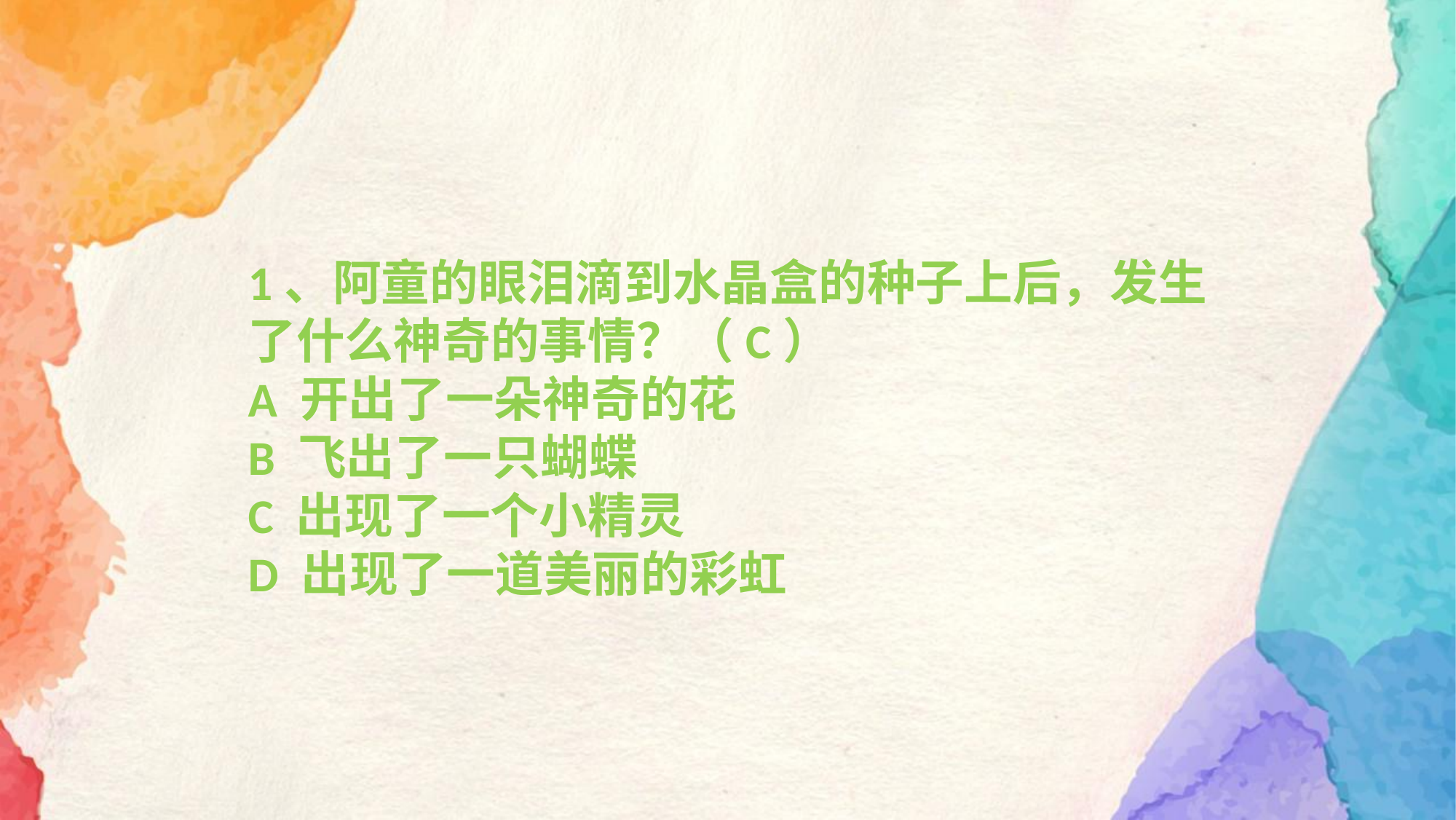

1、阿童的眼泪滴到水晶盒的种子上后，发生
了什么神奇的事情？（C）
A 开出了一朵神奇的花
B 飞出了一只蝴蝶
C 出现了一个小精灵
D 出现了一道美丽的彩虹